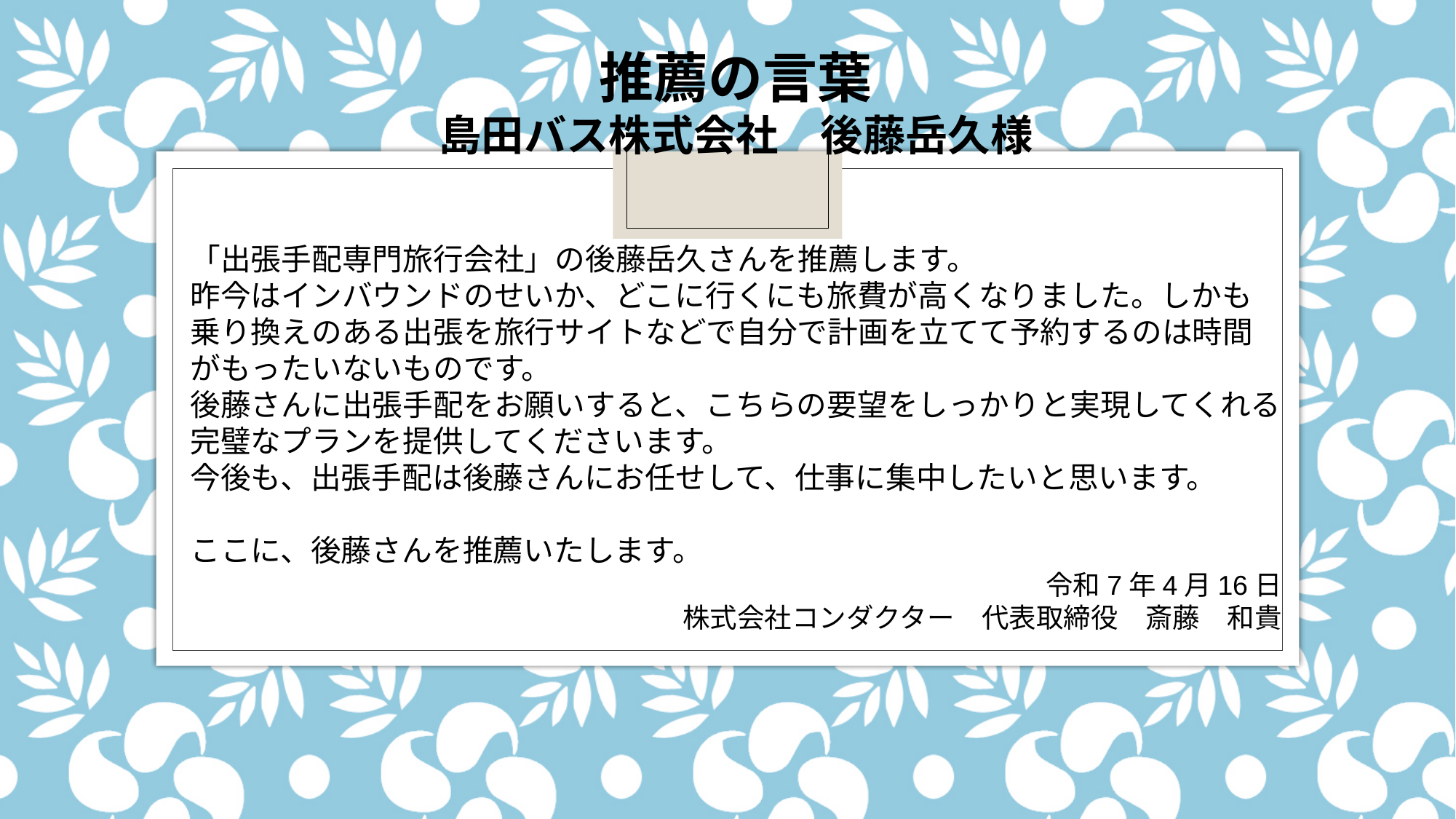

推薦の言葉
島田バス株式会社　後藤岳久様

「出張手配専門旅行会社」の後藤岳久さんを推薦します。
昨今はインバウンドのせいか、どこに行くにも旅費が高くなりました。しかも乗り換えのある出張を旅行サイトなどで自分で計画を立てて予約するのは時間がもったいないものです。
後藤さんに出張手配をお願いすると、こちらの要望をしっかりと実現してくれる完璧なプランを提供してくださいます。
今後も、出張手配は後藤さんにお任せして、仕事に集中したいと思います。

ここに、後藤さんを推薦いたします。
令和7年4月16日
株式会社コンダクター　代表取締役　斎藤　和貴